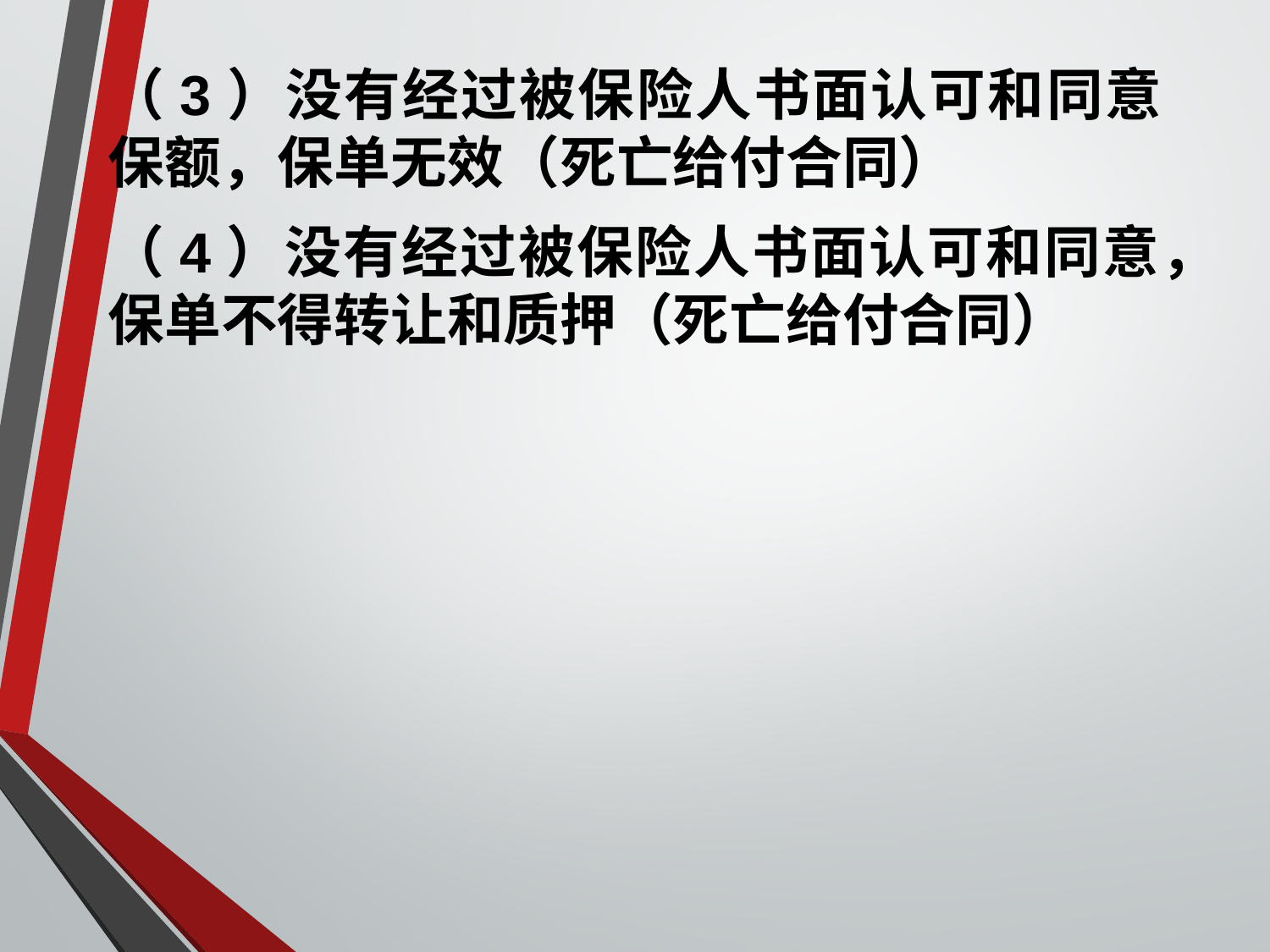

（3）没有经过被保险人书面认可和同意保额，保单无效（死亡给付合同）
（4）没有经过被保险人书面认可和同意，保单不得转让和质押（死亡给付合同）